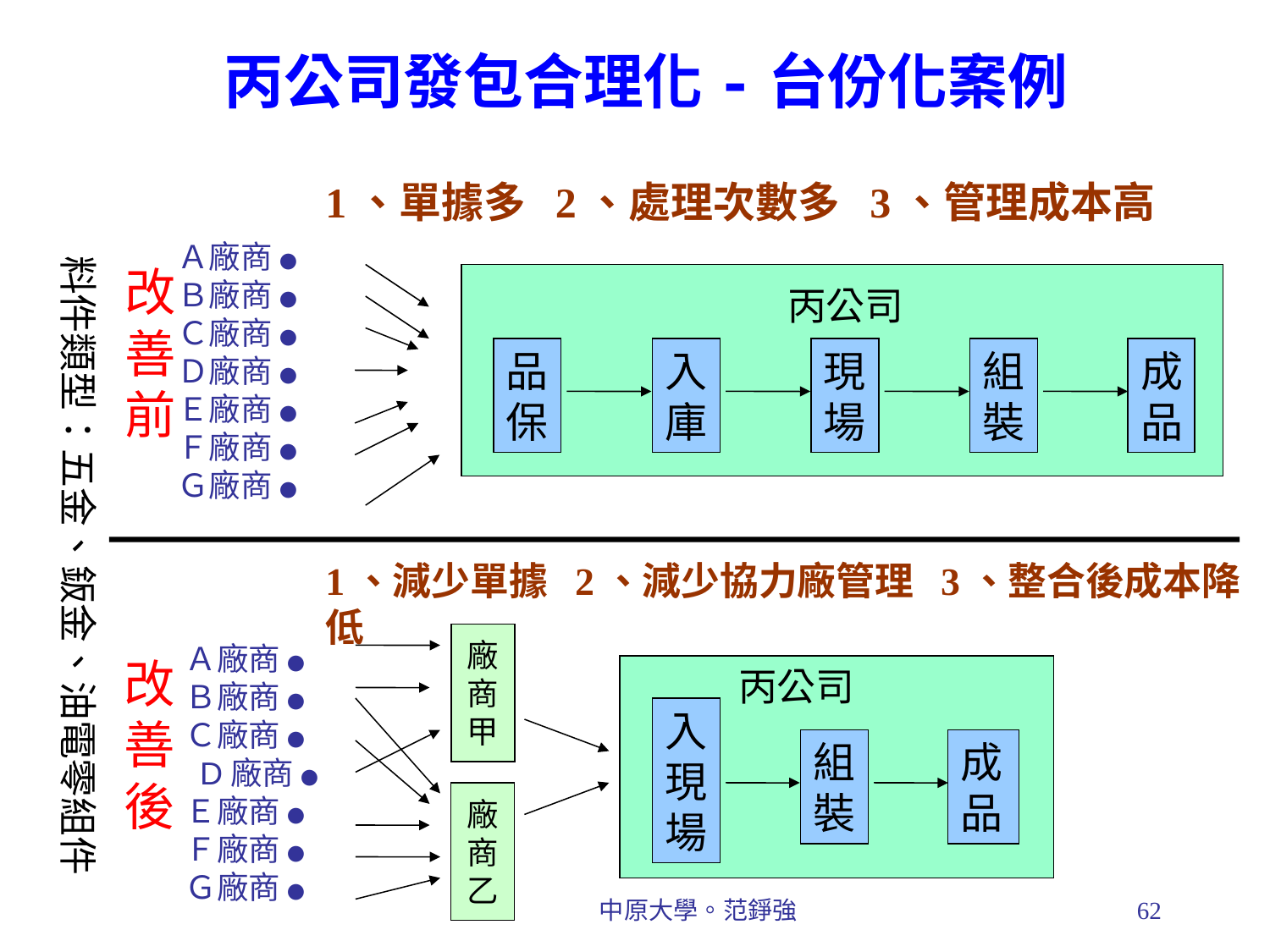

丙公司發包合理化-台份化案例
1、單據多  2、處理次數多  3、管理成本高
Ａ廠商 ●
Ｂ廠商 ●
Ｃ廠商 ●
Ｄ廠商 ●
Ｅ廠商 ●
Ｆ廠商 ●
Ｇ廠商 ●
料件類型：五金、鈑金、油電零組件
改
善
前

丙公司

品
保
入
庫
現
場
組
裝
成
品

1、減少單據  2、減少協力廠管理  3、整合後成本降低
廠
商
甲
改
善
後

丙公司

入
現
場

組
裝
成
品

廠
商
乙

Ａ廠商 ●
Ｂ廠商 ●
Ｃ廠商 ●
 D廠商 ●
Ｅ廠商 ●
Ｆ廠商 ●
Ｇ廠商 ●
中原大學。范錚強
62